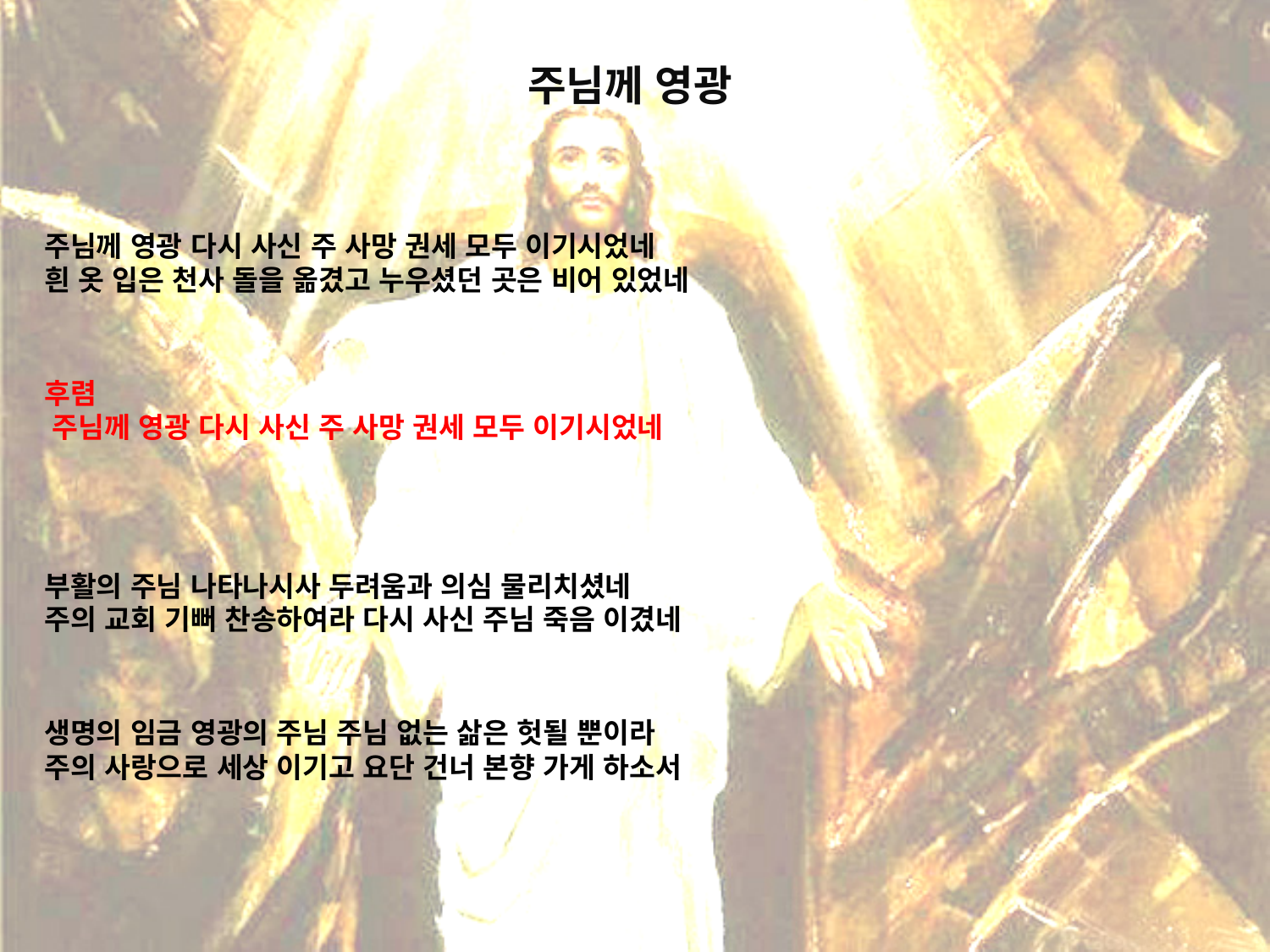

# 주님께 영광
주님께 영광 다시 사신 주 사망 권세 모두 이기시었네
흰 옷 입은 천사 돌을 옮겼고 누우셨던 곳은 비어 있었네

후렴
 주님께 영광 다시 사신 주 사망 권세 모두 이기시었네

부활의 주님 나타나시사 두려움과 의심 물리치셨네
주의 교회 기뻐 찬송하여라 다시 사신 주님 죽음 이겼네

생명의 임금 영광의 주님 주님 없는 삶은 헛될 뿐이라
주의 사랑으로 세상 이기고 요단 건너 본향 가게 하소서